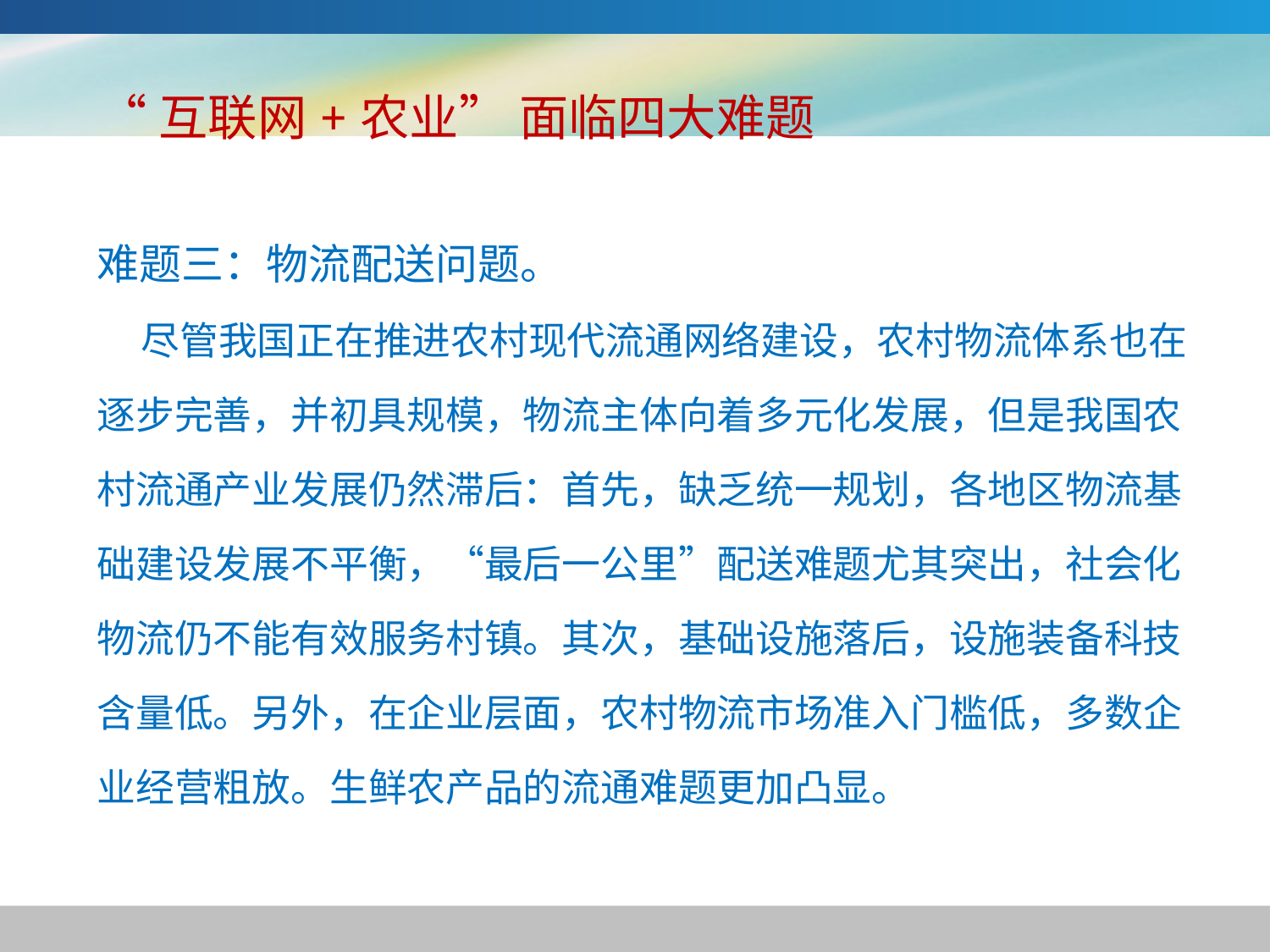

“互联网+农业” 面临四大难题
难题三：物流配送问题。
    尽管我国正在推进农村现代流通网络建设，农村物流体系也在逐步完善，并初具规模，物流主体向着多元化发展，但是我国农村流通产业发展仍然滞后：首先，缺乏统一规划，各地区物流基础建设发展不平衡，“最后一公里”配送难题尤其突出，社会化物流仍不能有效服务村镇。其次，基础设施落后，设施装备科技含量低。另外，在企业层面，农村物流市场准入门槛低，多数企业经营粗放。生鲜农产品的流通难题更加凸显。